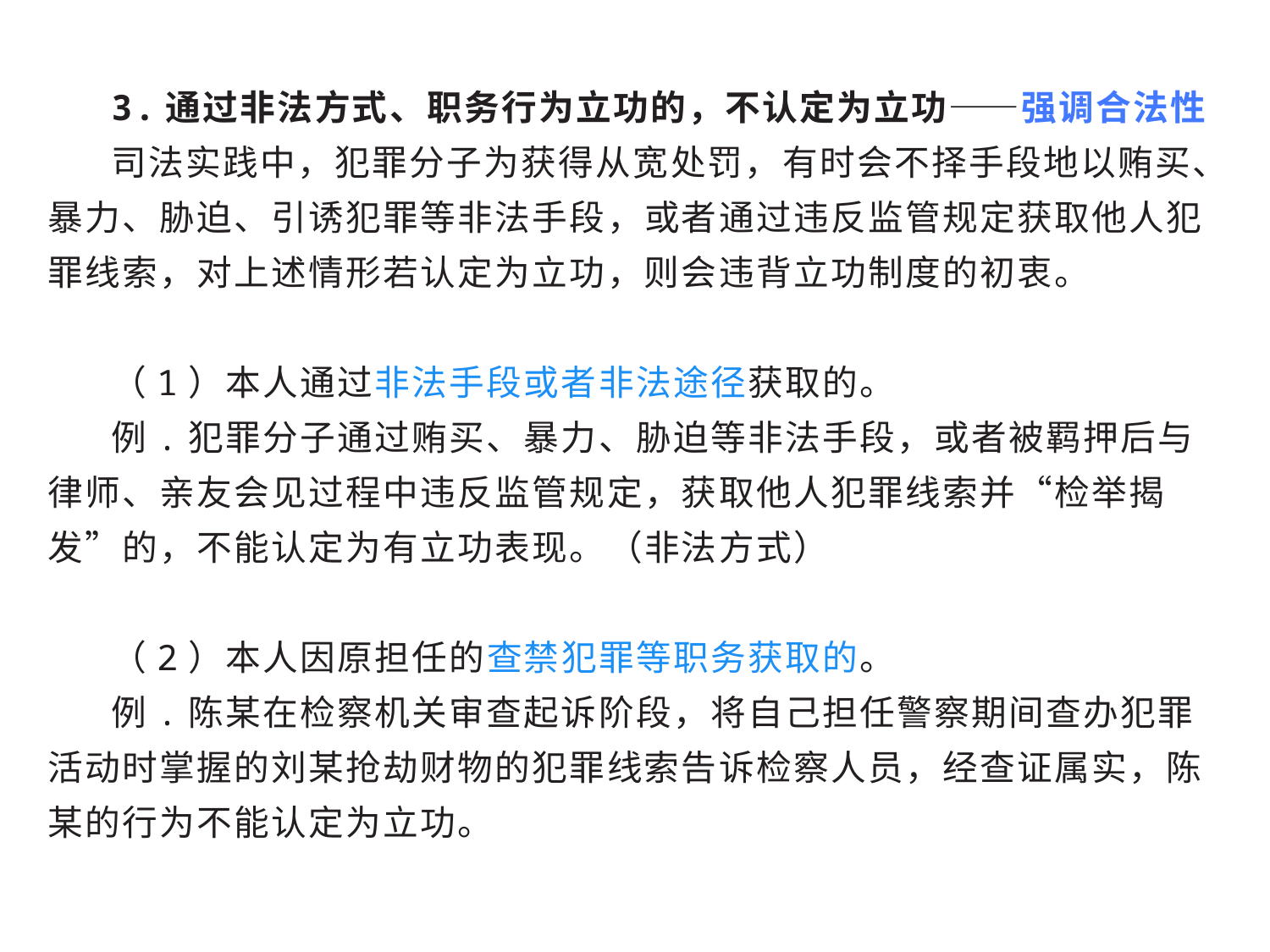

3.通过非法方式、职务行为立功的，不认定为立功——强调合法性
司法实践中，犯罪分子为获得从宽处罚，有时会不择手段地以贿买、暴力、胁迫、引诱犯罪等非法手段，或者通过违反监管规定获取他人犯罪线索，对上述情形若认定为立功，则会违背立功制度的初衷。

（1）本人通过非法手段或者非法途径获取的。
例.犯罪分子通过贿买、暴力、胁迫等非法手段，或者被羁押后与律师、亲友会见过程中违反监管规定，获取他人犯罪线索并“检举揭发”的，不能认定为有立功表现。（非法方式）

（2）本人因原担任的查禁犯罪等职务获取的。
例.陈某在检察机关审查起诉阶段，将自己担任警察期间查办犯罪活动时掌握的刘某抢劫财物的犯罪线索告诉检察人员，经查证属实，陈某的行为不能认定为立功。